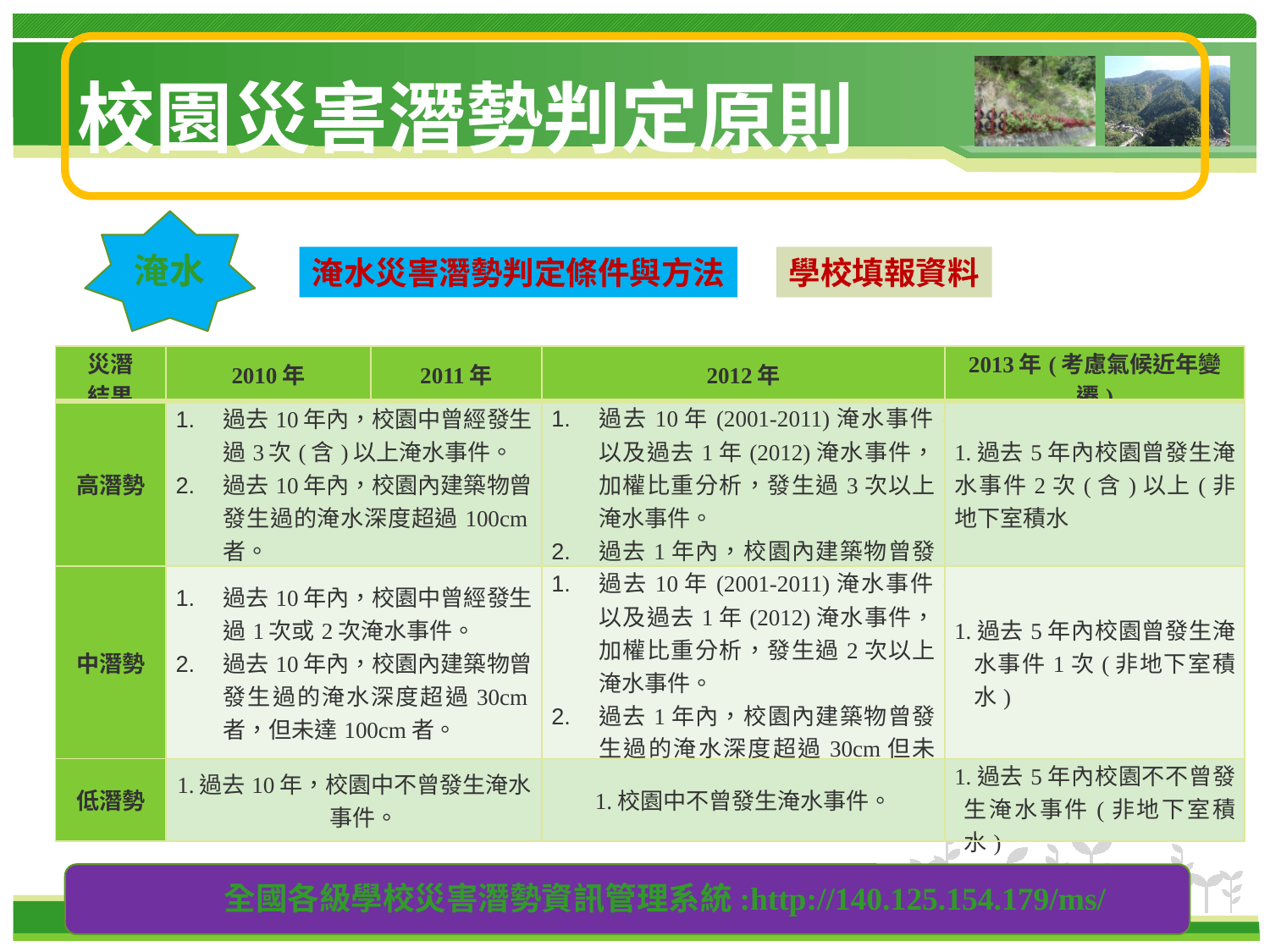

# 校園災害潛勢判定原則

淹水
淹水災害潛勢判定條件與方法
學校填報資料
| 災潛 結果 | 2010年 | 2011年 | 2012年 | 2013年(考慮氣候近年變遷) |
| --- | --- | --- | --- | --- |
| 高潛勢 | 過去10年內，校園中曾經發生過3次(含)以上淹水事件。 過去10年內，校園內建築物曾發生過的淹水深度超過100cm者。 |  | 過去10年(2001-2011)淹水事件，以及過去1年(2012)淹水事件，加權比重分析，發生過3次以上淹水事件。 過去1年內，校園內建築物曾發生過的淹水深度超過100cm者。 | 1.過去5年內校園曾發生淹水事件2次(含)以上(非地下室積水 |
| 中潛勢 | 過去10年內，校園中曾經發生過1次或2次淹水事件。 過去10年內，校園內建築物曾發生過的淹水深度超過30cm者，但未達100cm者。 |  | 過去10年(2001-2011)淹水事件，以及過去1年(2012)淹水事件，加權比重分析，發生過2次以上淹水事件。 過去1年內，校園內建築物曾發生過的淹水深度超過30cm但未達100cm者。 | 1.過去5年內校園曾發生淹水事件1次(非地下室積水) |
| 低潛勢 | 1.過去10年，校園中不曾發生淹水事件。 |  | 1.校園中不曾發生淹水事件。 | 1.過去5年內校園不不曾發生淹水事件(非地下室積水) |

全國各級學校災害潛勢資訊管理系統:http://140.125.154.179/ms/